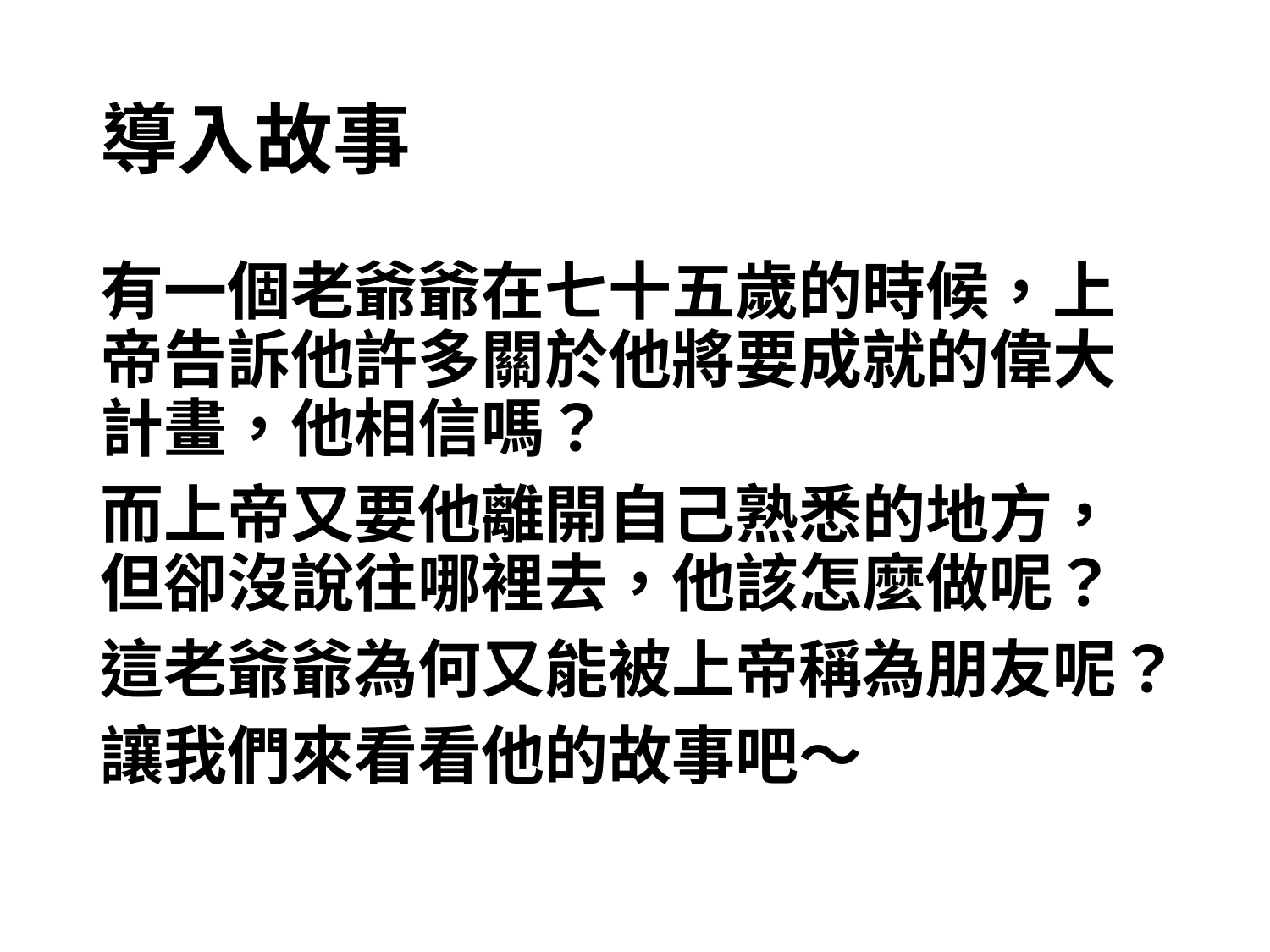

# 導入故事
有一個老爺爺在七十五歲的時候，上帝告訴他許多關於他將要成就的偉大計畫，他相信嗎？
而上帝又要他離開自己熟悉的地方，但卻沒說往哪裡去，他該怎麼做呢？
這老爺爺為何又能被上帝稱為朋友呢？
讓我們來看看他的故事吧～